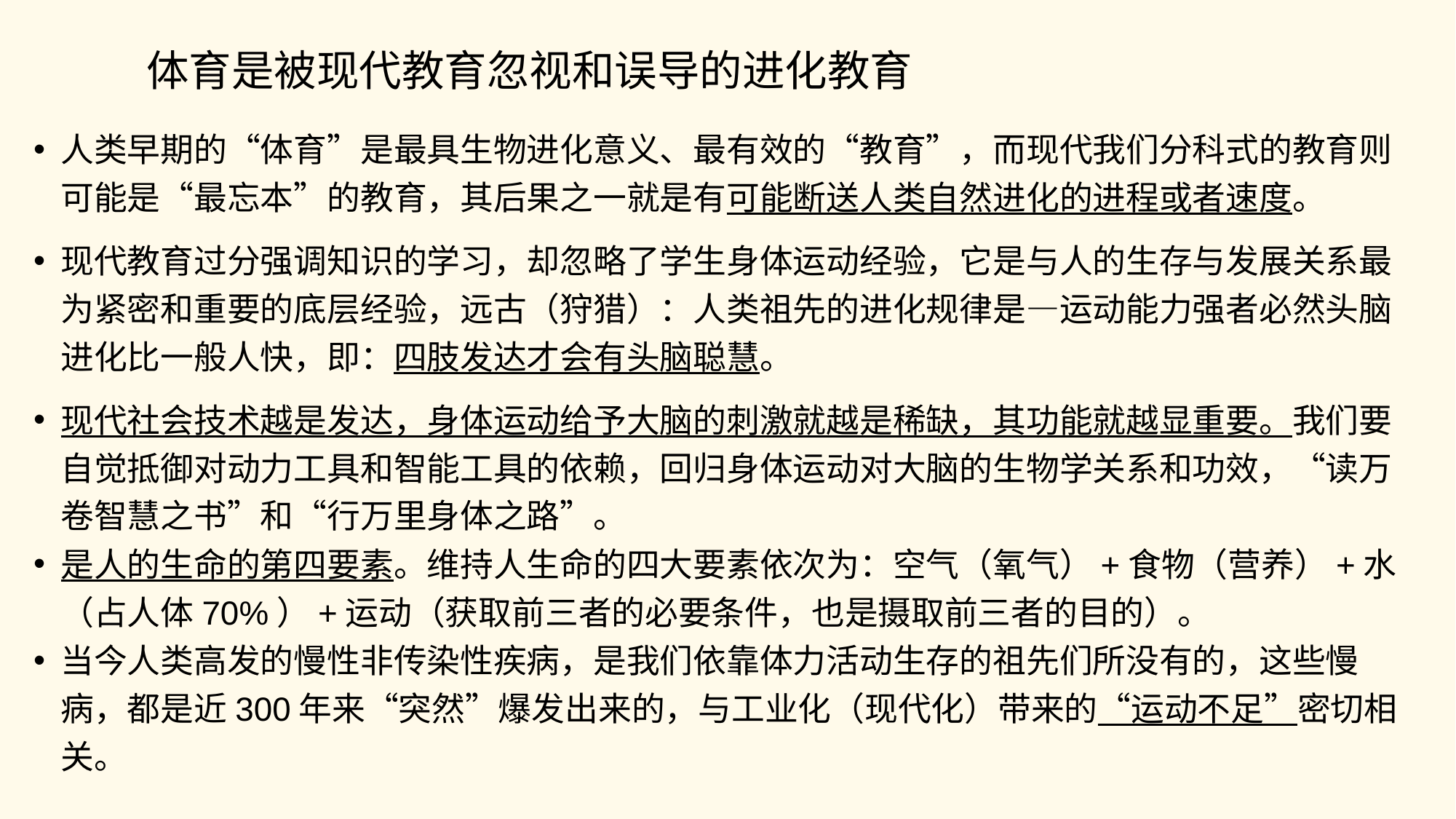

# 体育是被现代教育忽视和误导的进化教育
人类早期的“体育”是最具生物进化意义、最有效的“教育”，而现代我们分科式的教育则可能是“最忘本”的教育，其后果之一就是有可能断送人类自然进化的进程或者速度。
现代教育过分强调知识的学习，却忽略了学生身体运动经验，它是与人的生存与发展关系最为紧密和重要的底层经验，远古（狩猎）：人类祖先的进化规律是—运动能力强者必然头脑进化比一般人快，即：四肢发达才会有头脑聪慧。
现代社会技术越是发达，身体运动给予大脑的刺激就越是稀缺，其功能就越显重要。我们要自觉抵御对动力工具和智能工具的依赖，回归身体运动对大脑的生物学关系和功效，“读万卷智慧之书”和“行万里身体之路”。
是人的生命的第四要素。维持人生命的四大要素依次为：空气（氧气）+食物（营养）+水（占人体70%）+运动（获取前三者的必要条件，也是摄取前三者的目的）。
当今人类高发的慢性非传染性疾病，是我们依靠体力活动生存的祖先们所没有的，这些慢病，都是近300年来“突然”爆发出来的，与工业化（现代化）带来的“运动不足”密切相关。